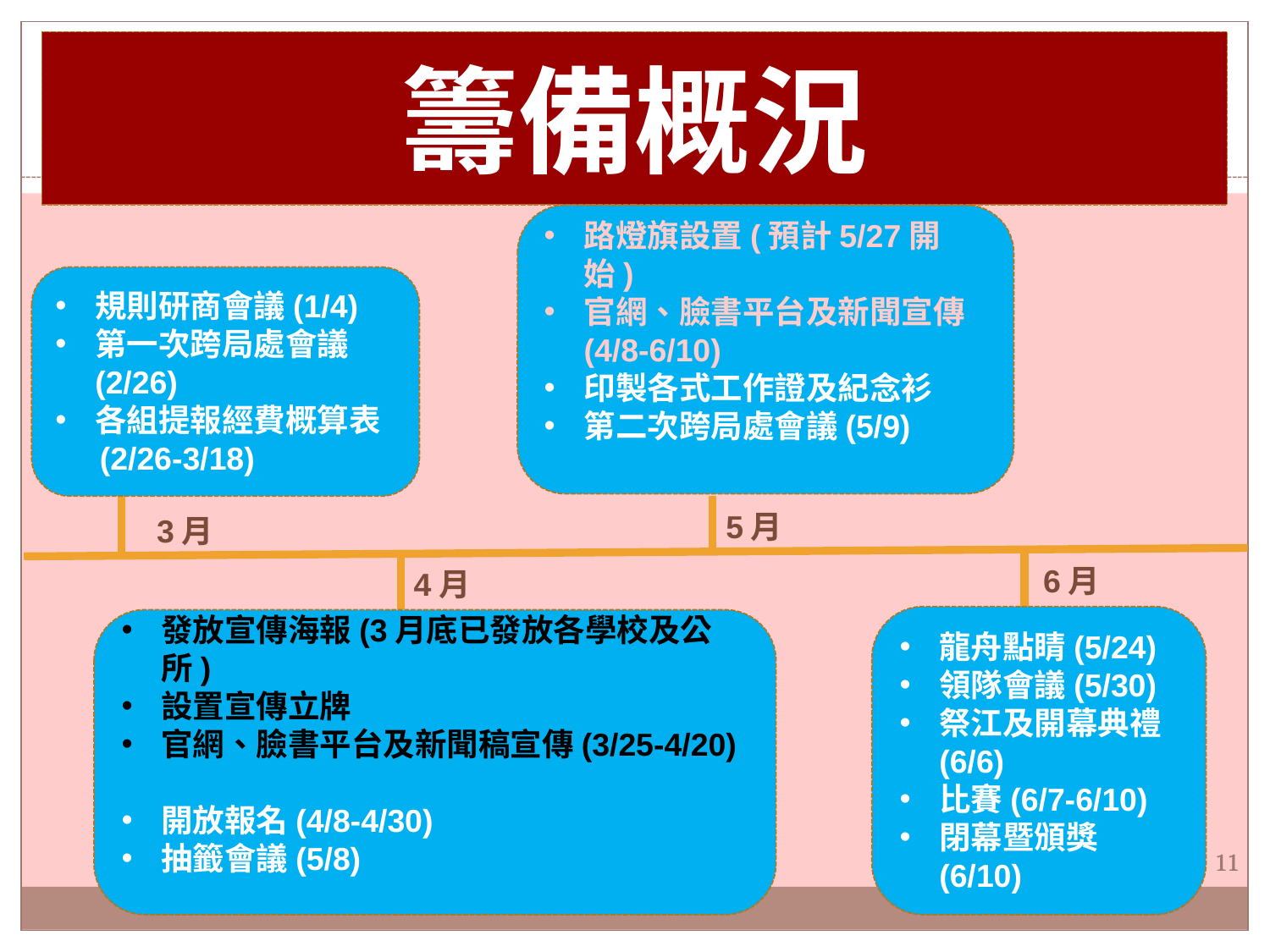

# 籌備概況
11

路燈旗設置(預計5/27開始)
官網、臉書平台及新聞宣傳(4/8-6/10)
印製各式工作證及紀念衫
第二次跨局處會議(5/9)

規則研商會議(1/4)
第一次跨局處會議(2/26)
各組提報經費概算表
     (2/26-3/18)
5月
3月
6月
4月
龍舟點睛(5/24)
領隊會議(5/30)
祭江及開幕典禮(6/6)
比賽(6/7-6/10)
閉幕暨頒獎(6/10)
發放宣傳海報(3月底已發放各學校及公所)
設置宣傳立牌
官網、臉書平台及新聞稿宣傳(3/25-4/20)
開放報名(4/8-4/30)
抽籤會議(5/8)

11